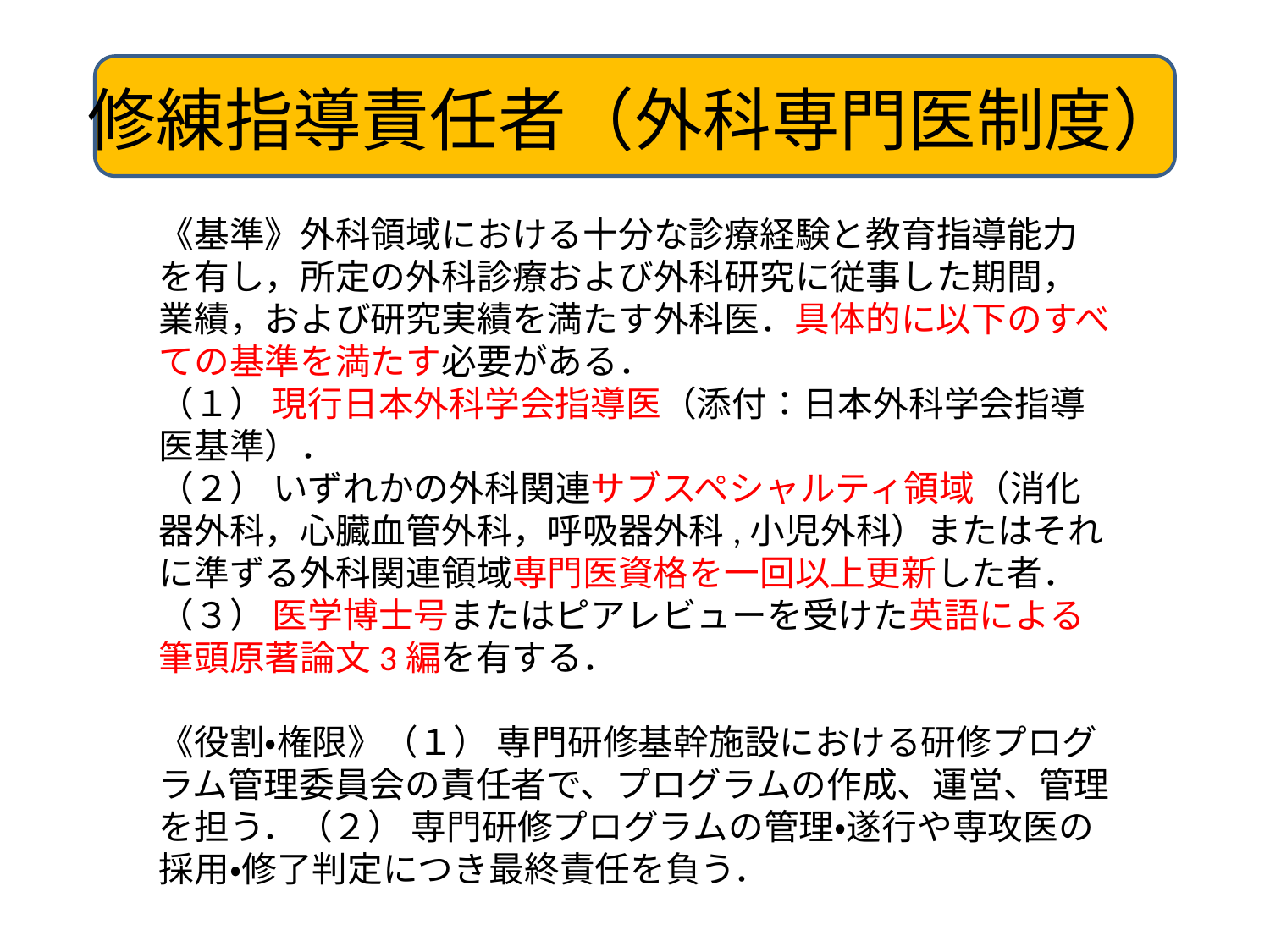

# 修練指導責任者（外科専門医制度）

《基準》外科領域における十分な診療経験と教育指導能力を有し，所定の外科診療および外科研究に従事した期間，業績，および研究実績を満たす外科医．具体的に以下のすべての基準を満たす必要がある．
（１） 現行日本外科学会指導医（添付：日本外科学会指導医基準）．
（２） いずれかの外科関連サブスペシャルティ領域（消化器外科，心臓血管外科，呼吸器外科,小児外科）またはそれに準ずる外科関連領域専門医資格を一回以上更新した者．
（３） 医学博士号またはピアレビューを受けた英語による筆頭原著論文3編を有する．

《役割・権限》（１） 専門研修基幹施設における研修プログラム管理委員会の責任者で、プログラムの作成、運営、管理を担う．（２） 専門研修プログラムの管理・遂行や専攻医の採用・修了判定につき最終責任を負う．